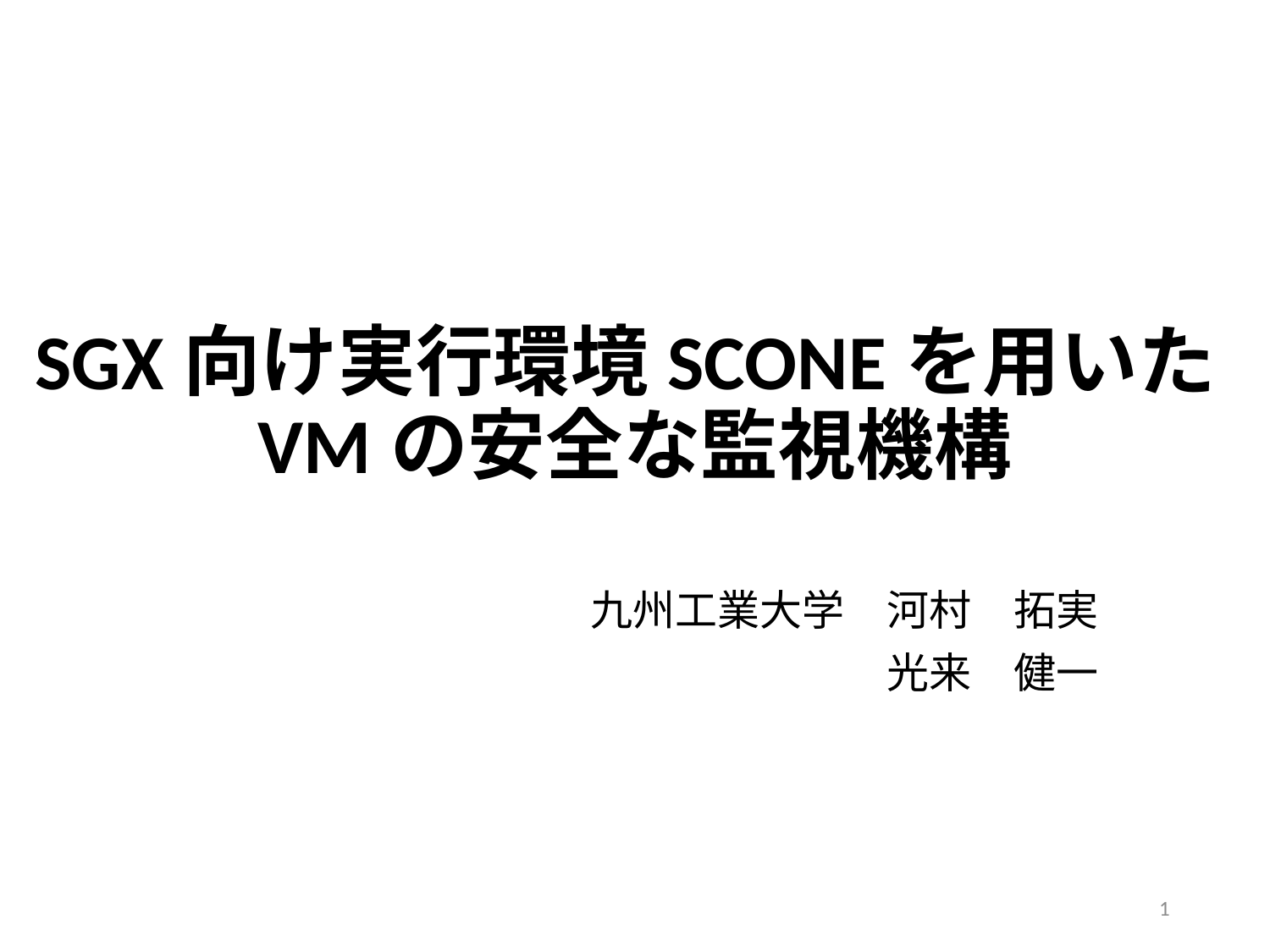

# SGX向け実行環境SCONEを用いたVMの安全な監視機構
九州工業大学　河村　拓実
光来　健一
1